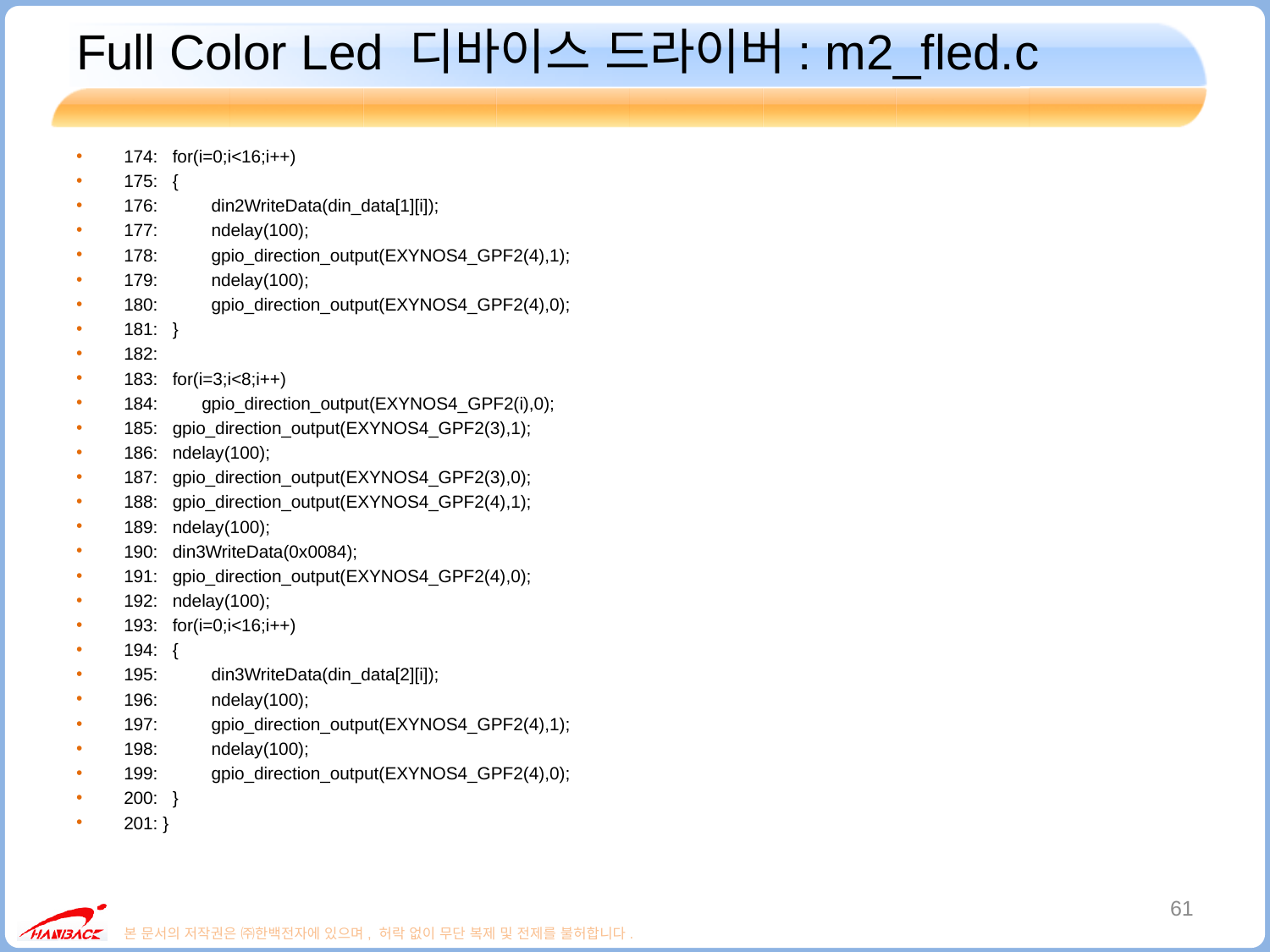

# Full Color Led 디바이스 드라이버: m2_fled.c
174:   for(i=0;i<16;i++)
175:   {
176:           din2WriteData(din_data[1][i]);
177:           ndelay(100);
178:           gpio_direction_output(EXYNOS4_GPF2(4),1);
179:           ndelay(100);
180:           gpio_direction_output(EXYNOS4_GPF2(4),0);
181:   }
182:
183:   for(i=3;i<8;i++)
184:         gpio_direction_output(EXYNOS4_GPF2(i),0);
185:   gpio_direction_output(EXYNOS4_GPF2(3),1);
186:   ndelay(100);
187:   gpio_direction_output(EXYNOS4_GPF2(3),0);
188:   gpio_direction_output(EXYNOS4_GPF2(4),1);
189:   ndelay(100);
190:   din3WriteData(0x0084);
191:   gpio_direction_output(EXYNOS4_GPF2(4),0);
192:   ndelay(100);
193:   for(i=0;i<16;i++)
194:   {
195:           din3WriteData(din_data[2][i]);
196:           ndelay(100);
197:           gpio_direction_output(EXYNOS4_GPF2(4),1);
198:           ndelay(100);
199:           gpio_direction_output(EXYNOS4_GPF2(4),0);
200:   }
201: }
61